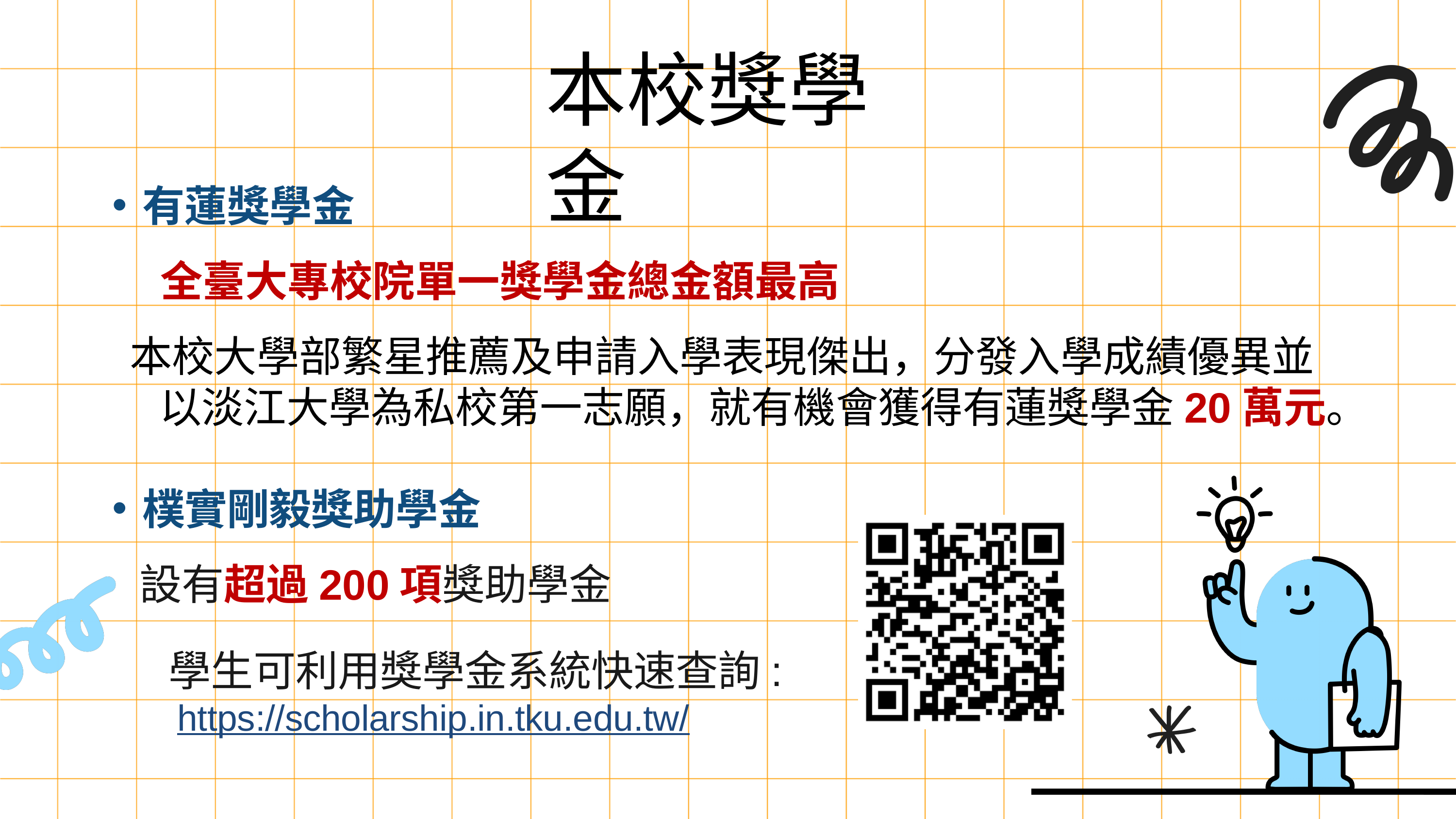

本校獎學金

有蓮獎學金

    全臺大專校院單一獎學金總金額最高

    本校大學部繁星推薦及申請入學表現傑出，分發入學成績優異並
    以淡江大學為私校第一志願，就有機會獲得有蓮獎學金20萬元。

樸實剛毅獎助學金

     設有超過200項獎助學金

     學生可利用獎學金系統快速查詢:
       https://scholarship.in.tku.edu.tw/